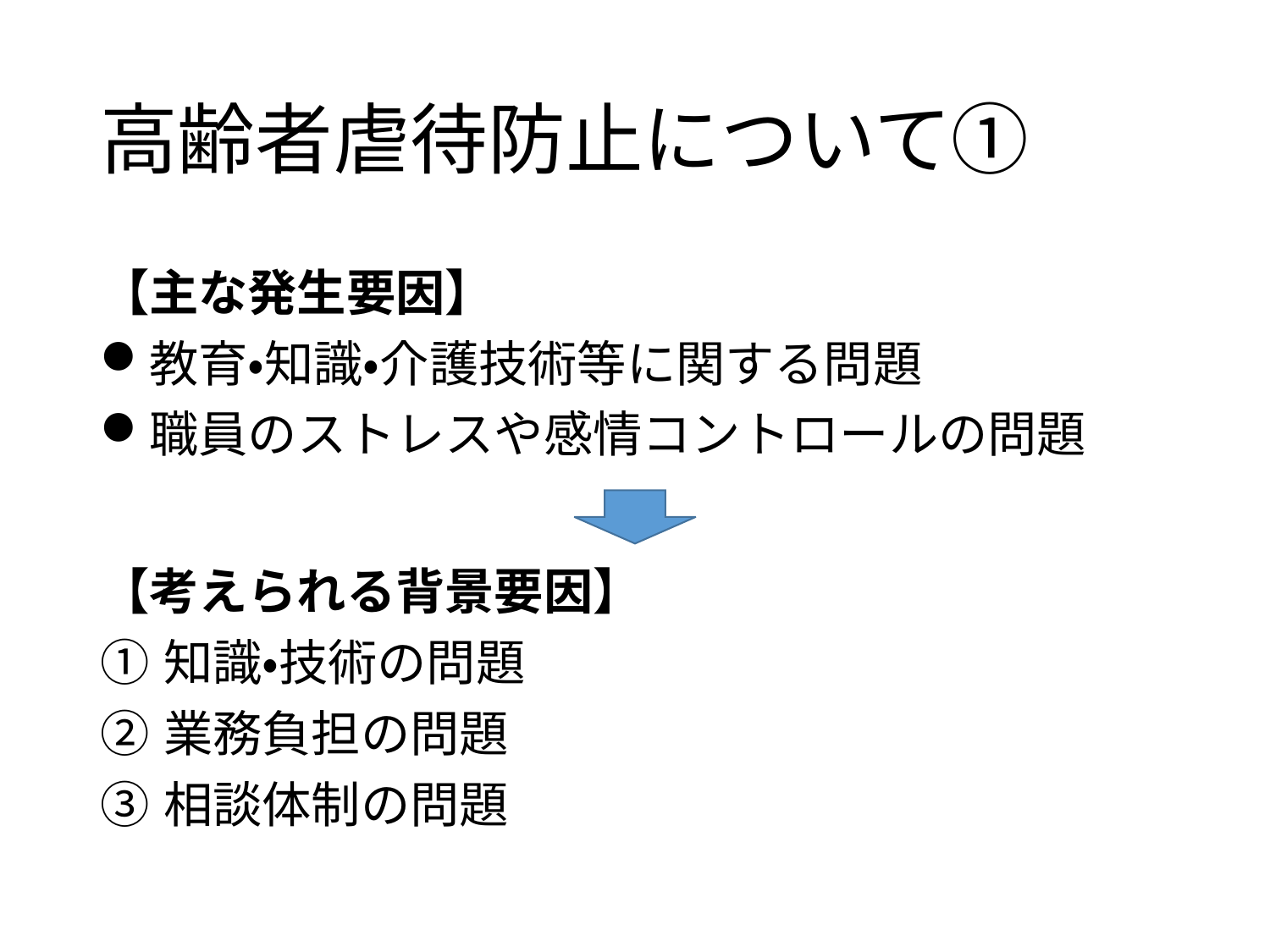

高齢者虐待防止について①
【主な発生要因】
教育・知識・介護技術等に関する問題
職員のストレスや感情コントロールの問題

【考えられる背景要因】
知識・技術の問題
業務負担の問題
相談体制の問題